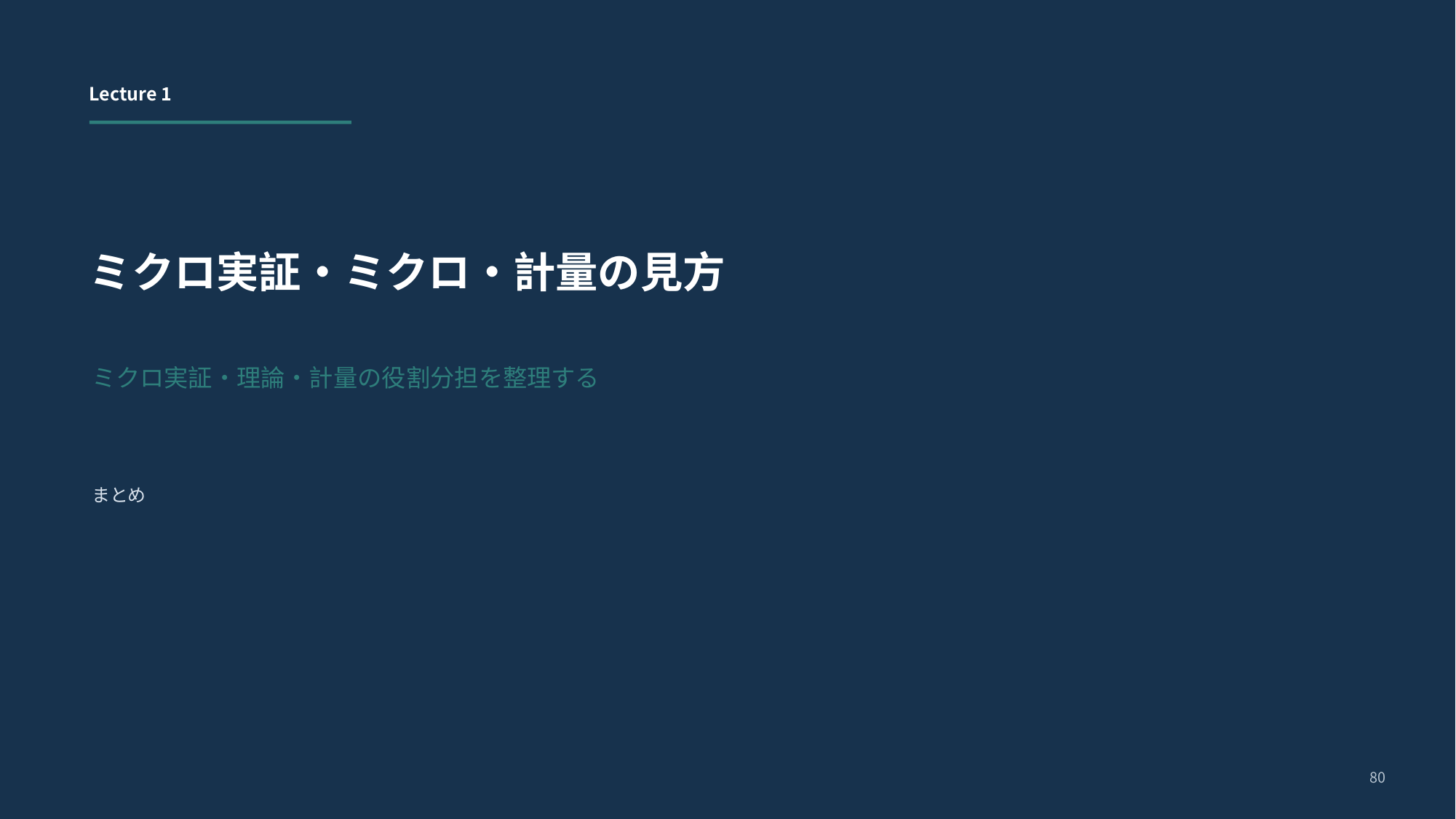

Lecture 1

ミクロ実証・ミクロ・計量の見方
ミクロ実証・理論・計量の役割分担を整理する
まとめ
80